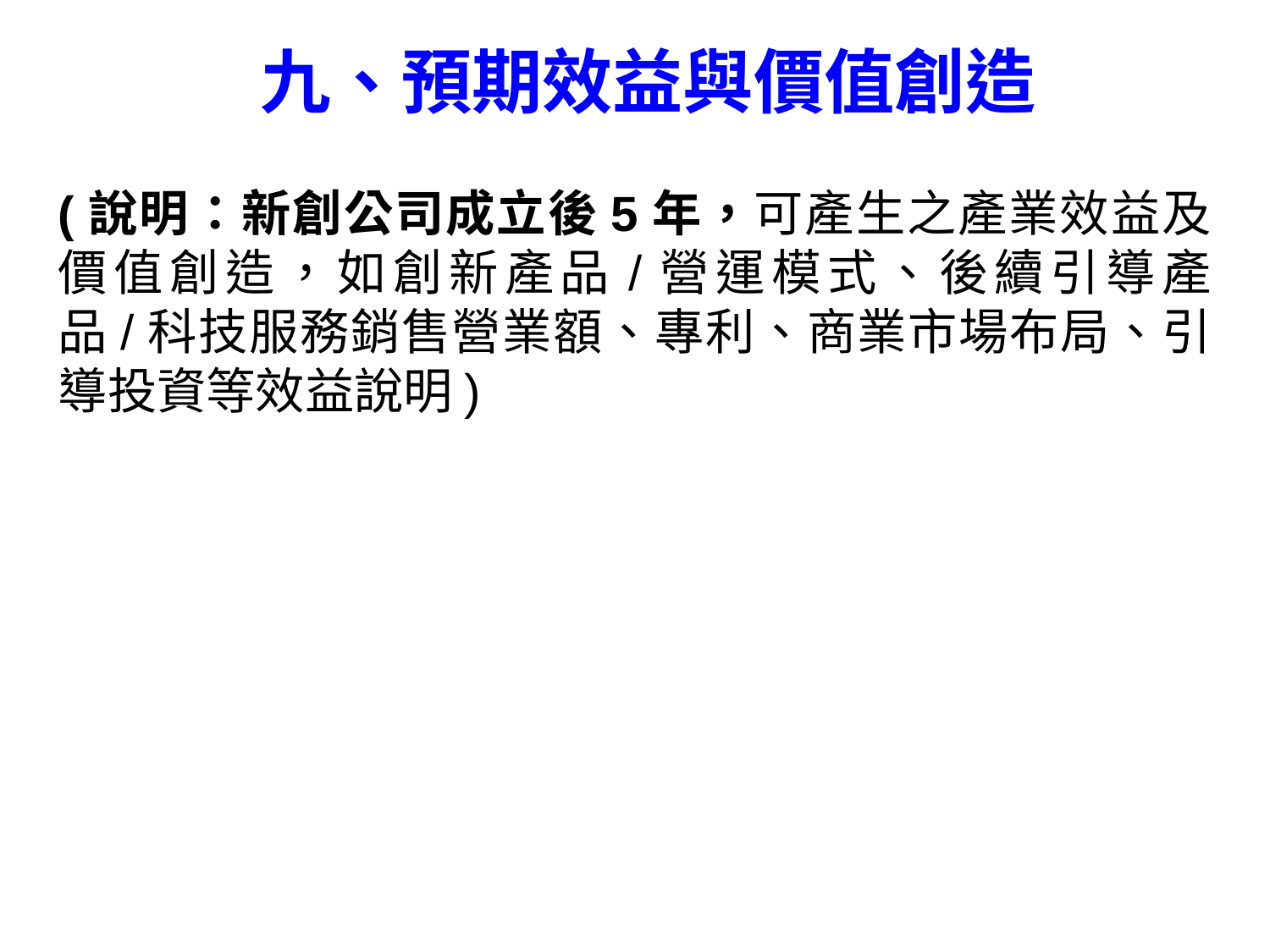

# 九、預期效益與價值創造
(說明：新創公司成立後5年，可產生之產業效益及價值創造，如創新產品/營運模式、後續引導產品/科技服務銷售營業額、專利、商業市場布局、引導投資等效益說明)